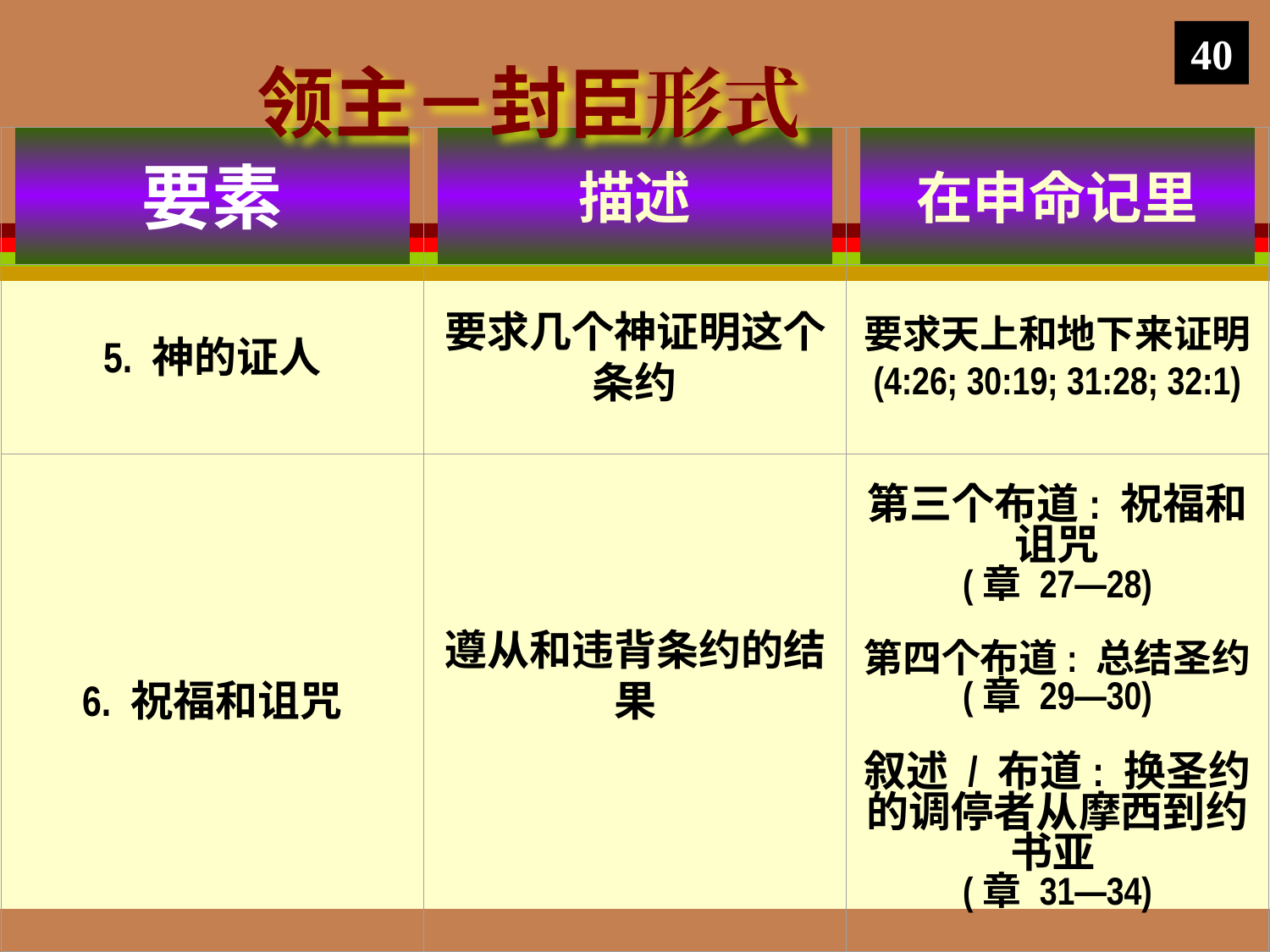

# 领主－封臣形式
40

要素

描述

在申命记里

5. 神的证人

要求几个神证明这个条约

要求天上和地下来证明 (4:26; 30:19; 31:28; 32:1)

6. 祝福和诅咒

遵从和违背条约的结果

第三个布道: 祝福和诅咒
(章 27—28)

第四个布道: 总结圣约
(章 29—30)

叙述 / 布道: 换圣约的调停者从摩西到约书亚
(章 31—34)